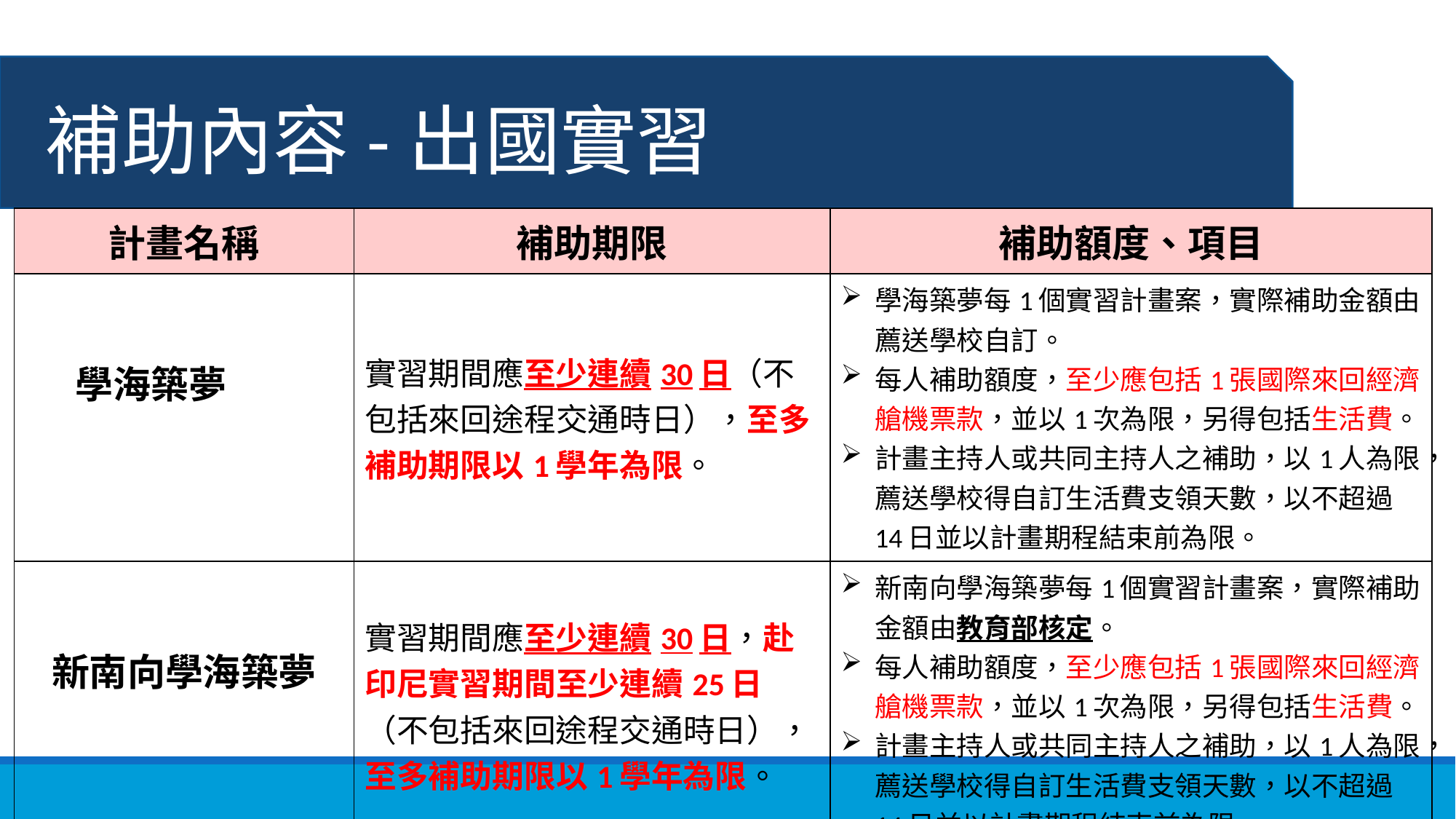

補助內容-出國實習
| 計畫名稱 | 補助期限 | 補助額度、項目 |
| --- | --- | --- |
| 學海築夢 | 實習期間應至少連續30日（不包括來回途程交通時日），至多補助期限以1學年為限。 | 學海築夢每1個實習計畫案，實際補助金額由薦送學校自訂。 每人補助額度，至少應包括1張國際來回經濟艙機票款，並以1次為限，另得包括生活費。 計畫主持人或共同主持人之補助，以1人為限，薦送學校得自訂生活費支領天數，以不超過14日並以計畫期程結束前為限。 |
| 新南向學海築夢 | 實習期間應至少連續30日，赴印尼實習期間至少連續25日（不包括來回途程交通時日），至多補助期限以1學年為限。 | 新南向學海築夢每1個實習計畫案，實際補助金額由教育部核定。 每人補助額度，至少應包括1張國際來回經濟艙機票款，並以1次為限，另得包括生活費。 計畫主持人或共同主持人之補助，以1人為限，薦送學校得自訂生活費支領天數，以不超過14日並以計畫期程結束前為限。 |